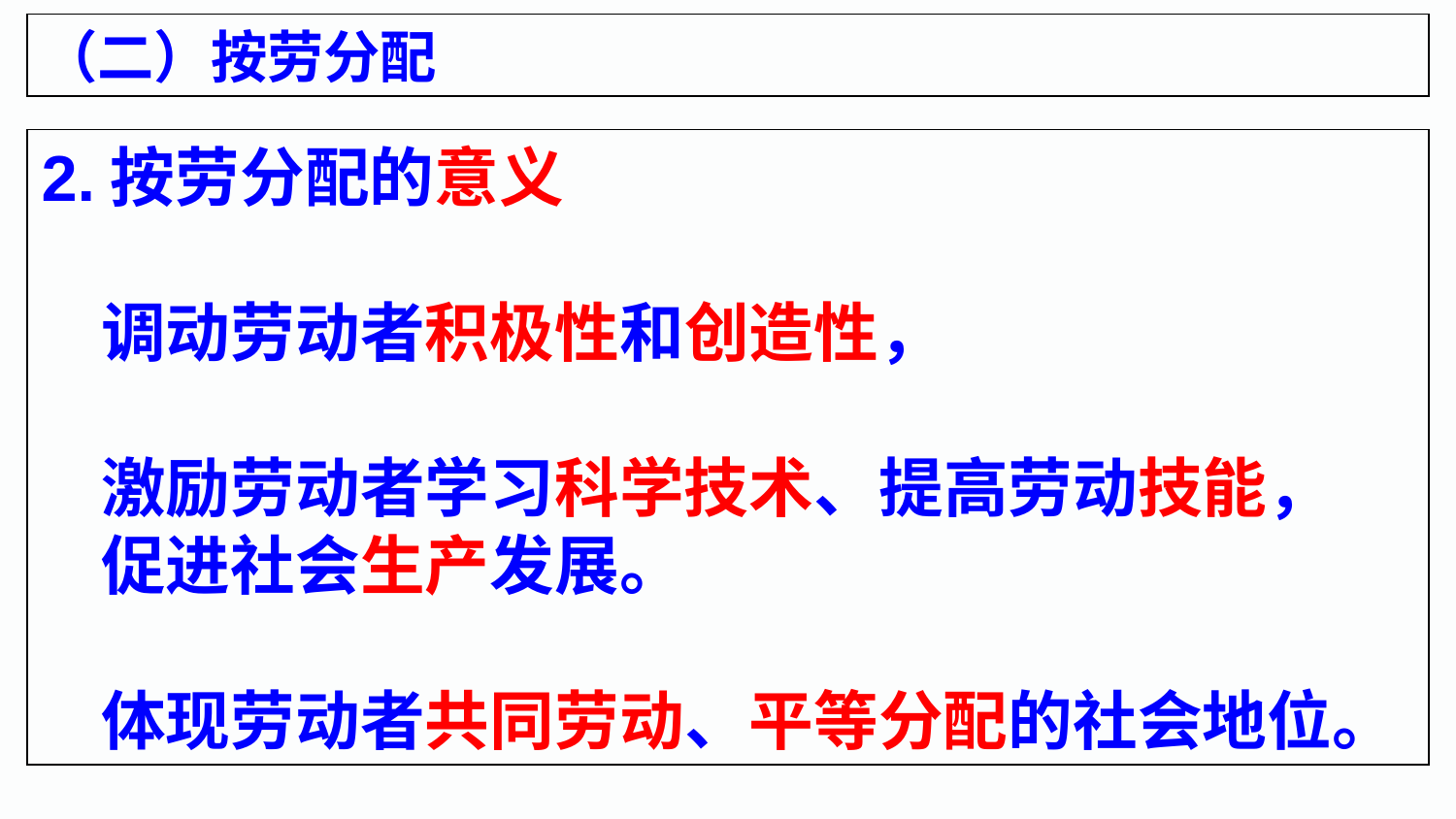

（二）按劳分配
2.按劳分配的意义

   调动劳动者积极性和创造性，

   激励劳动者学习科学技术、提高劳动技能，
   促进社会生产发展。

   体现劳动者共同劳动、平等分配的社会地位。